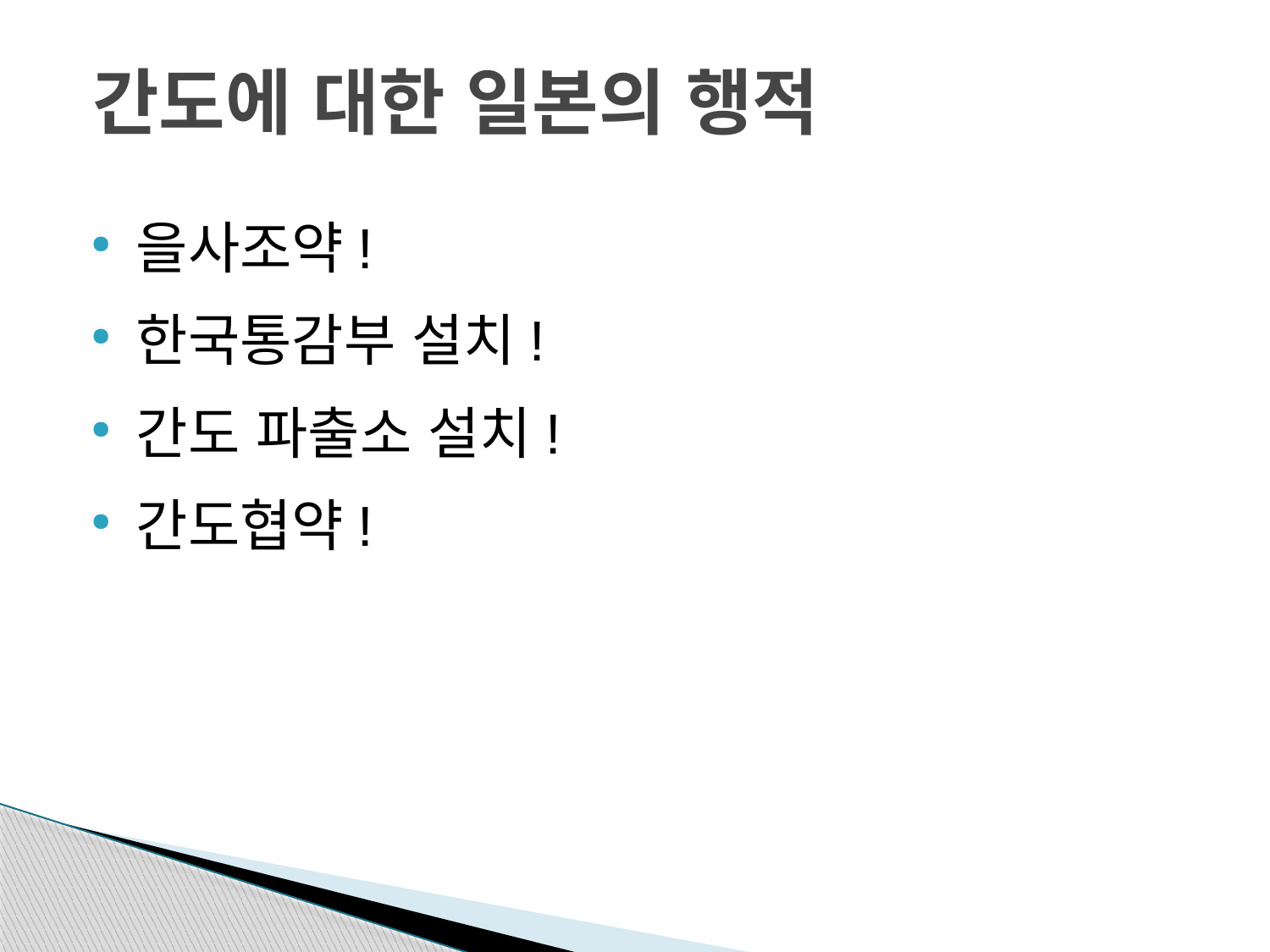

을사조약!
한국통감부 설치!
간도 파출소 설치!
간도협약!
간도에 대한 일본의 행적